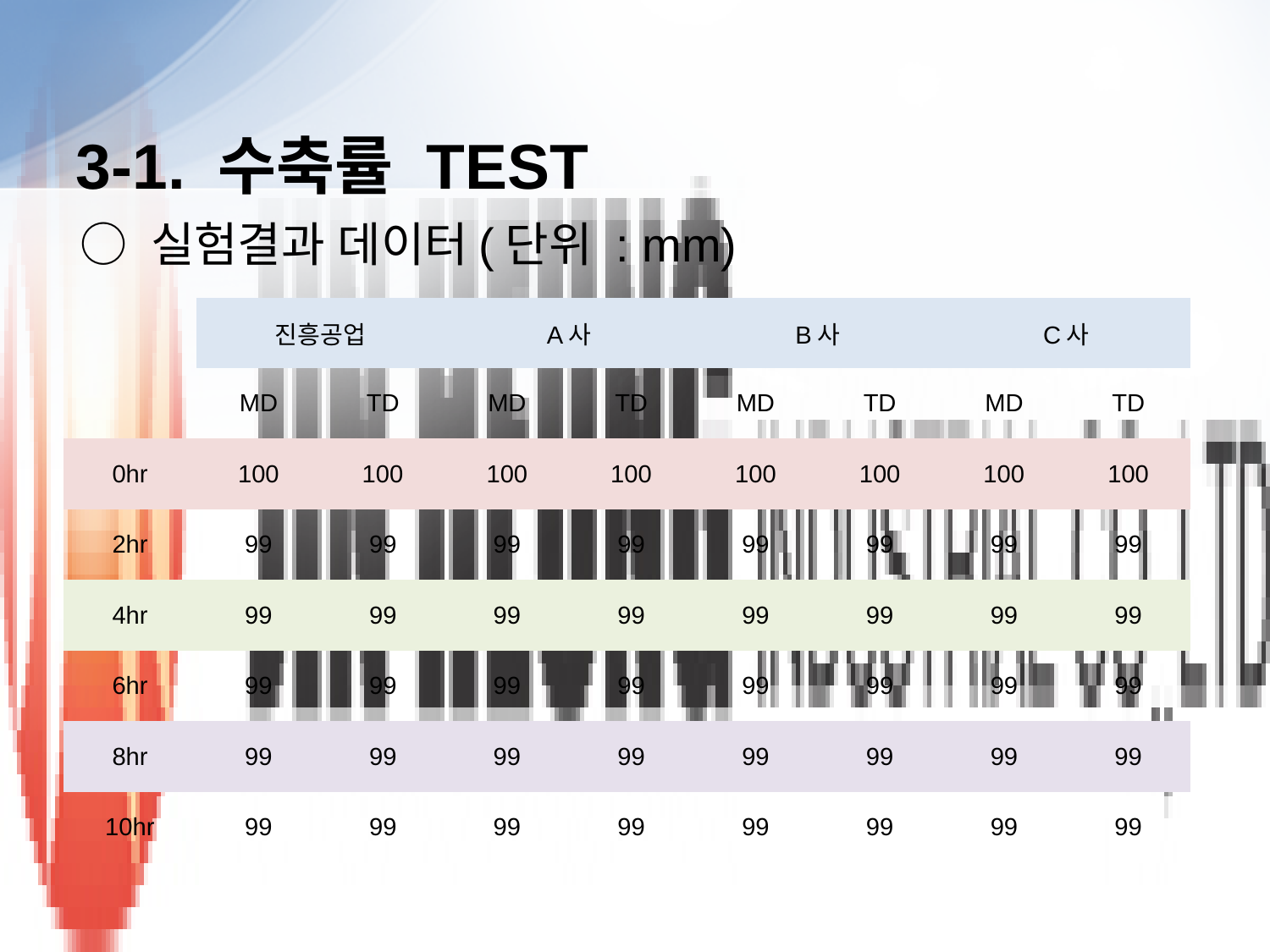

# 3-1. 수축률 TEST
○ 실험결과 데이터(단위 : mm)
|  | 진흥공업 |  | A사 |  | B사 |  | C사 |  |
| --- | --- | --- | --- | --- | --- | --- | --- | --- |
|  | MD | TD | MD | TD | MD | TD | MD | TD |
| 0hr | 100 | 100 | 100 | 100 | 100 | 100 | 100 | 100 |
| 2hr | 99 | 99 | 99 | 99 | 99 | 99 | 99 | 99 |
| 4hr | 99 | 99 | 99 | 99 | 99 | 99 | 99 | 99 |
| 6hr | 99 | 99 | 99 | 99 | 99 | 99 | 99 | 99 |
| 8hr | 99 | 99 | 99 | 99 | 99 | 99 | 99 | 99 |
| 10hr | 99 | 99 | 99 | 99 | 99 | 99 | 99 | 99 |